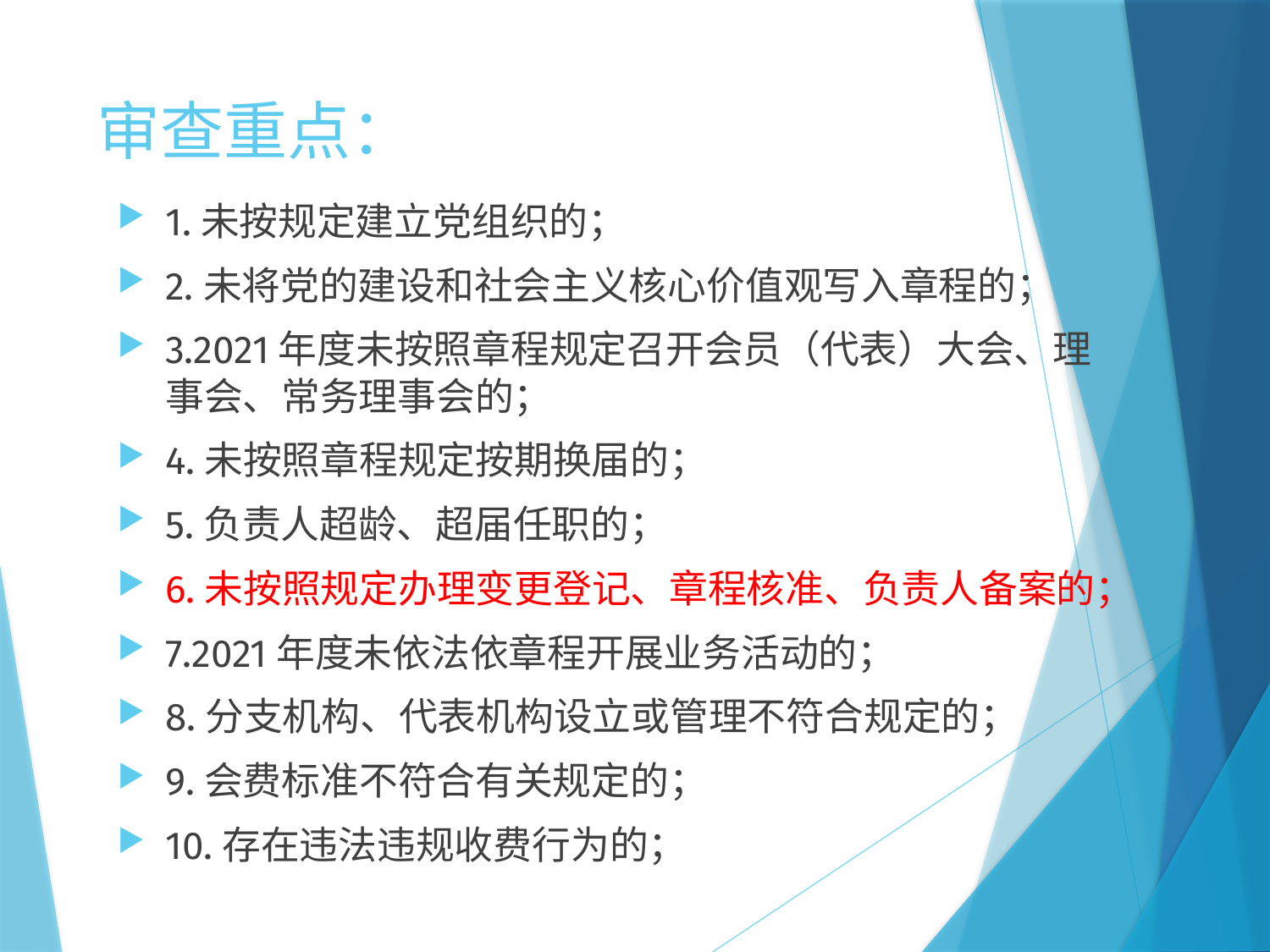

# 审查重点：
1.未按规定建立党组织的；
2.未将党的建设和社会主义核心价值观写入章程的；
3.2021年度未按照章程规定召开会员（代表）大会、理事会、常务理事会的；
4.未按照章程规定按期换届的；
5.负责人超龄、超届任职的；
6.未按照规定办理变更登记、章程核准、负责人备案的；
7.2021年度未依法依章程开展业务活动的；
8.分支机构、代表机构设立或管理不符合规定的；
9.会费标准不符合有关规定的；
10.存在违法违规收费行为的；